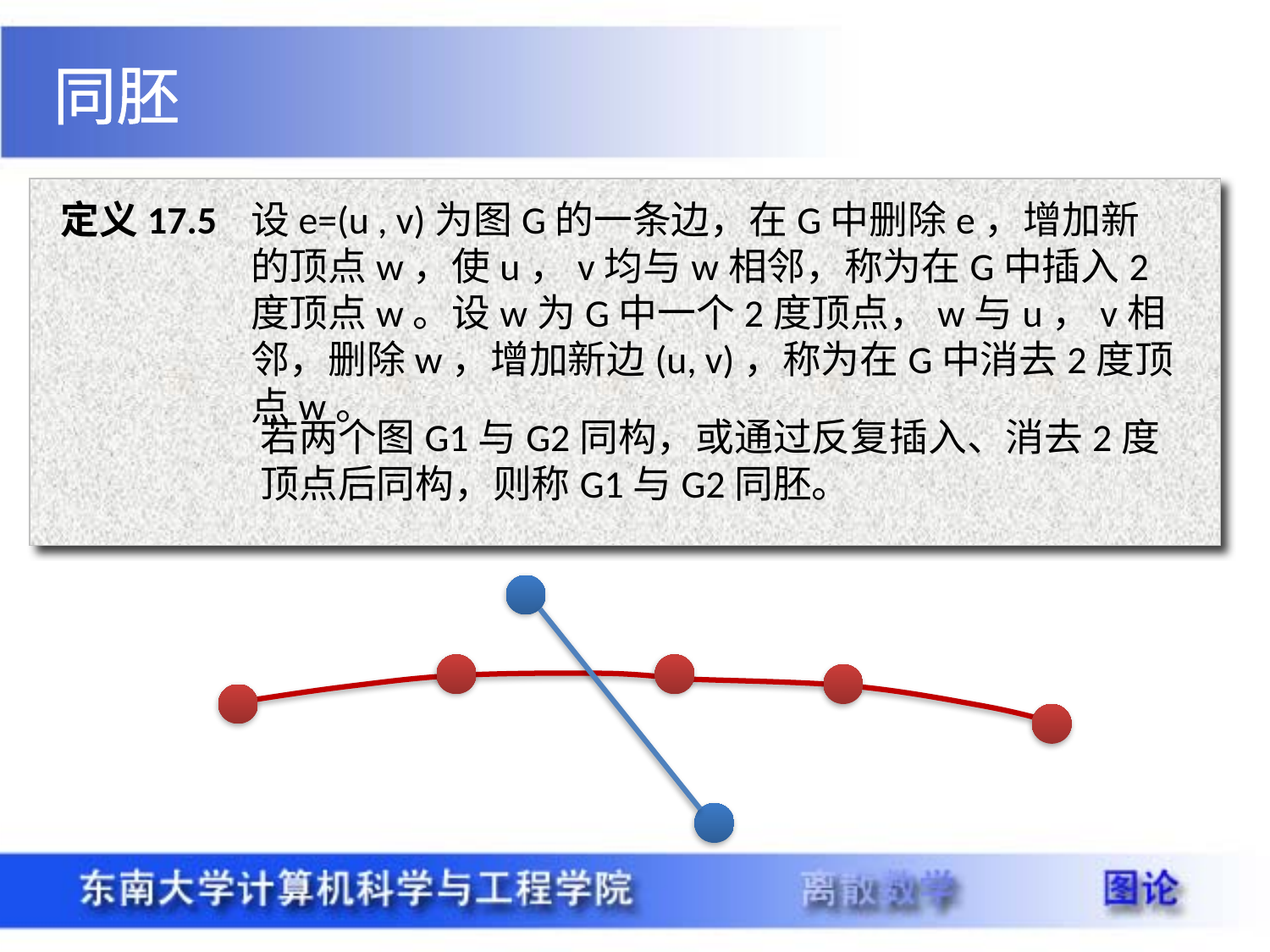

同胚

定义17.5
设e=(u , v)为图G的一条边，在G中删除e，增加新的顶点w，使u，v均与w相邻，称为在G中插入2度顶点w。设w为G中一个2度顶点，w与u，v相邻，删除w，增加新边(u, v)，称为在G中消去2度顶点w。
若两个图G1与G2同构，或通过反复插入、消去2度顶点后同构，则称G1与G2同胚。